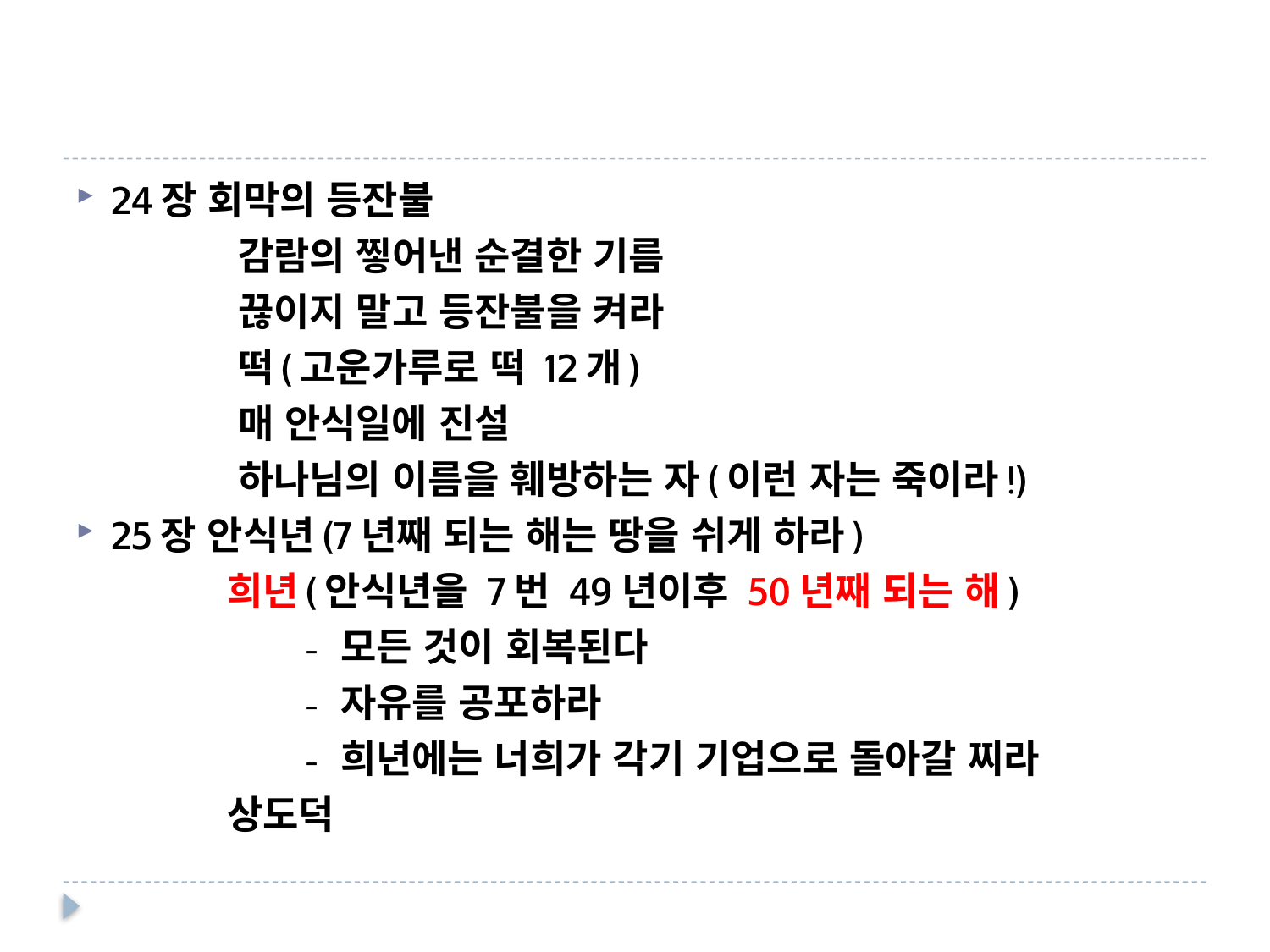

#
24장 회막의 등잔불
              감람의 찧어낸 순결한 기름
              끊이지 말고 등잔불을 켜라
              떡(고운가루로 떡 12개)
              매 안식일에 진설
              하나님의 이름을 훼방하는 자(이런 자는 죽이라!)
25장 안식년(7년째 되는 해는 땅을 쉬게 하라)
             희년(안식년을 7번 49년이후 50년째 되는 해)
                  - 모든 것이 회복된다
                  - 자유를 공포하라
                  - 희년에는 너희가 각기 기업으로 돌아갈 찌라
             상도덕